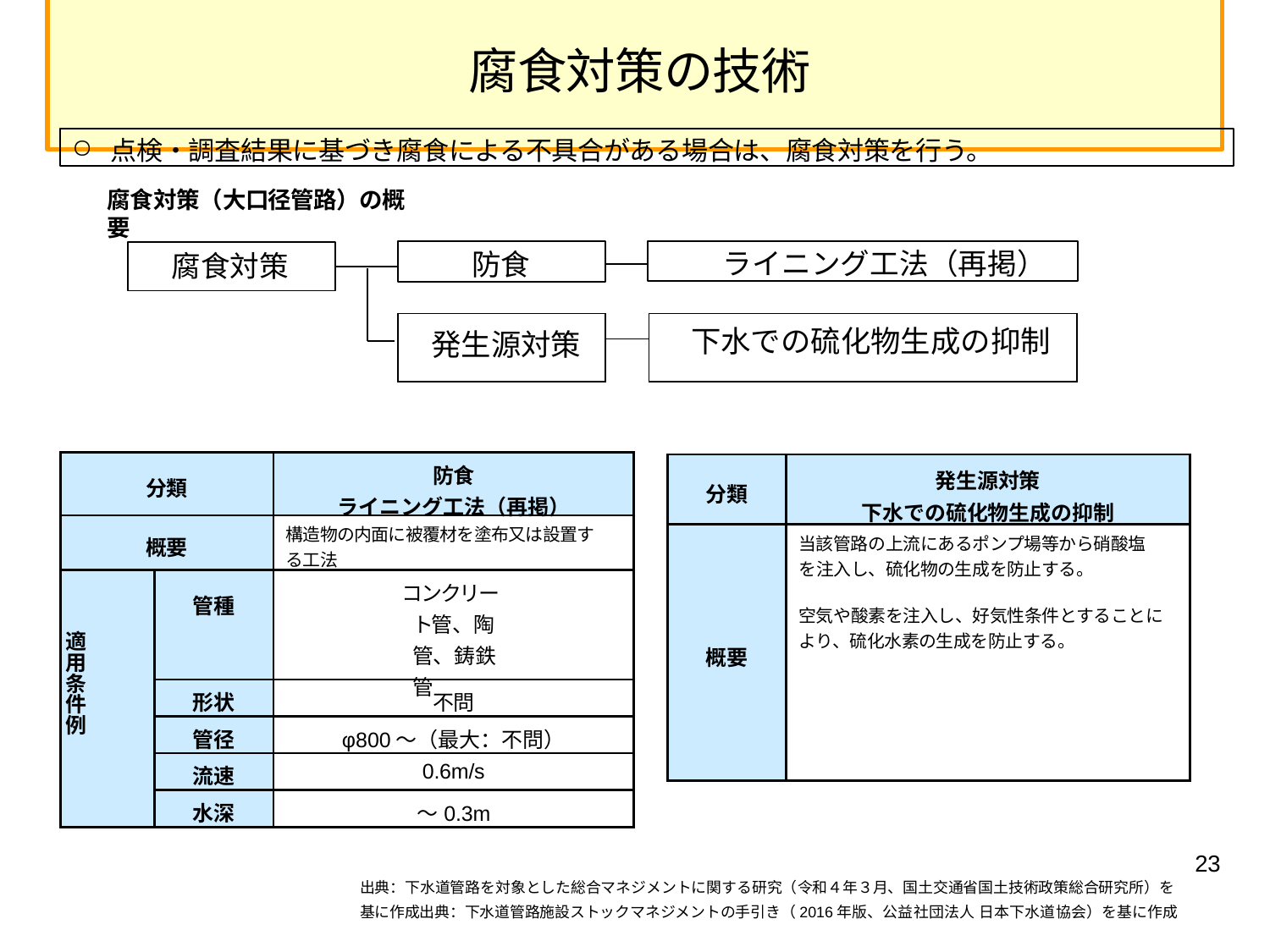

# 腐食対策の技術
点検・調査結果に基づき腐食による不具合がある場合は、腐食対策を行う。
腐食対策（大口径管路）の概要
防食
ライニング工法（再掲）

腐食対策

| 発生源対策 |  | 下水での硫化物生成の抑制 |
| --- | --- | --- |
|  |  |  |
| 分類 |  | 防食 ライニング工法（再掲） |
| --- | --- | --- |
| 概要 |  | 構造物の内面に被覆材を塗布又は設置する工法 |
| 適用条件例 | 管種 | コンクリート管、陶管、鋳鉄管 |
|  | 形状 | 不問 |
|  | 管径 | φ800～（最大：不問） |
|  | 流速 | 0.6m/s |
|  | 水深 | ～0.3m |
| 分類 | 発生源対策 下水での硫化物生成の抑制 |
| --- | --- |
| 概要 | 当該管路の上流にあるポンプ場等から硝酸塩を注入し、硫化物の生成を防止する。 空気や酸素を注入し、好気性条件とすることにより、硫化水素の生成を防止する。 |
23
出典：下水道管路を対象とした総合マネジメントに関する研究（令和４年３月、国土交通省国土技術政策総合研究所）を基に作成出典：下水道管路施設ストックマネジメントの手引き（2016年版、公益社団法人 日本下水道協会）を基に作成